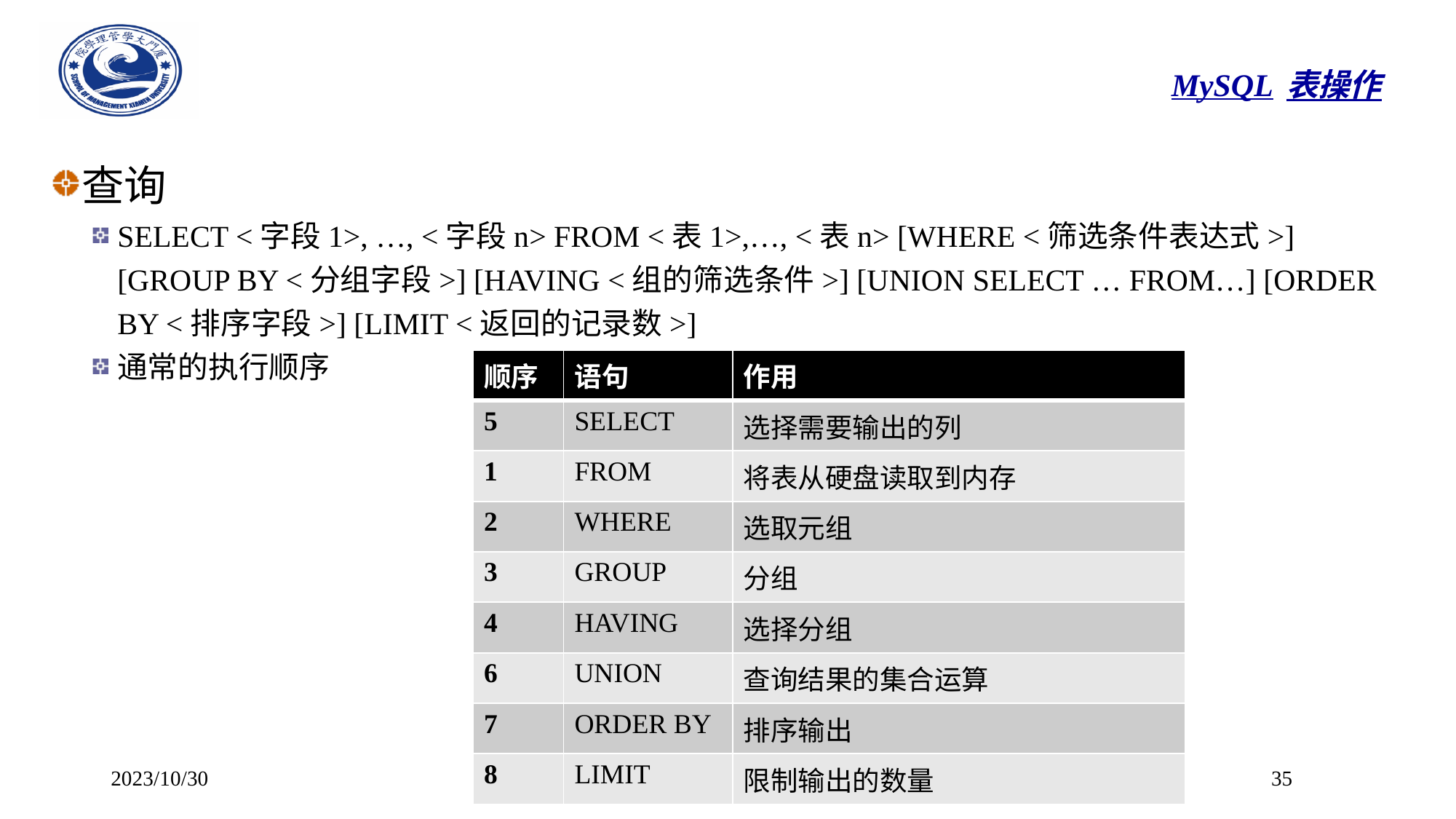

# MySQL表操作
查询
SELECT <字段1>, …, <字段n> FROM <表1>,…, <表n> [WHERE <筛选条件表达式>] [GROUP BY <分组字段>] [HAVING <组的筛选条件>] [UNION SELECT … FROM…] [ORDER BY <排序字段>] [LIMIT <返回的记录数>]
通常的执行顺序

| 顺序 | 语句 | 作用 |
| --- | --- | --- |
| 5 | SELECT | 选择需要输出的列 |
| 1 | FROM | 将表从硬盘读取到内存 |
| 2 | WHERE | 选取元组 |
| 3 | GROUP | 分组 |
| 4 | HAVING | 选择分组 |
| 6 | UNION | 查询结果的集合运算 |
| 7 | ORDER BY | 排序输出 |
| 8 | LIMIT | 限制输出的数量 |
2023/10/30
大数据分析基础 (By Dr. Fang)
35